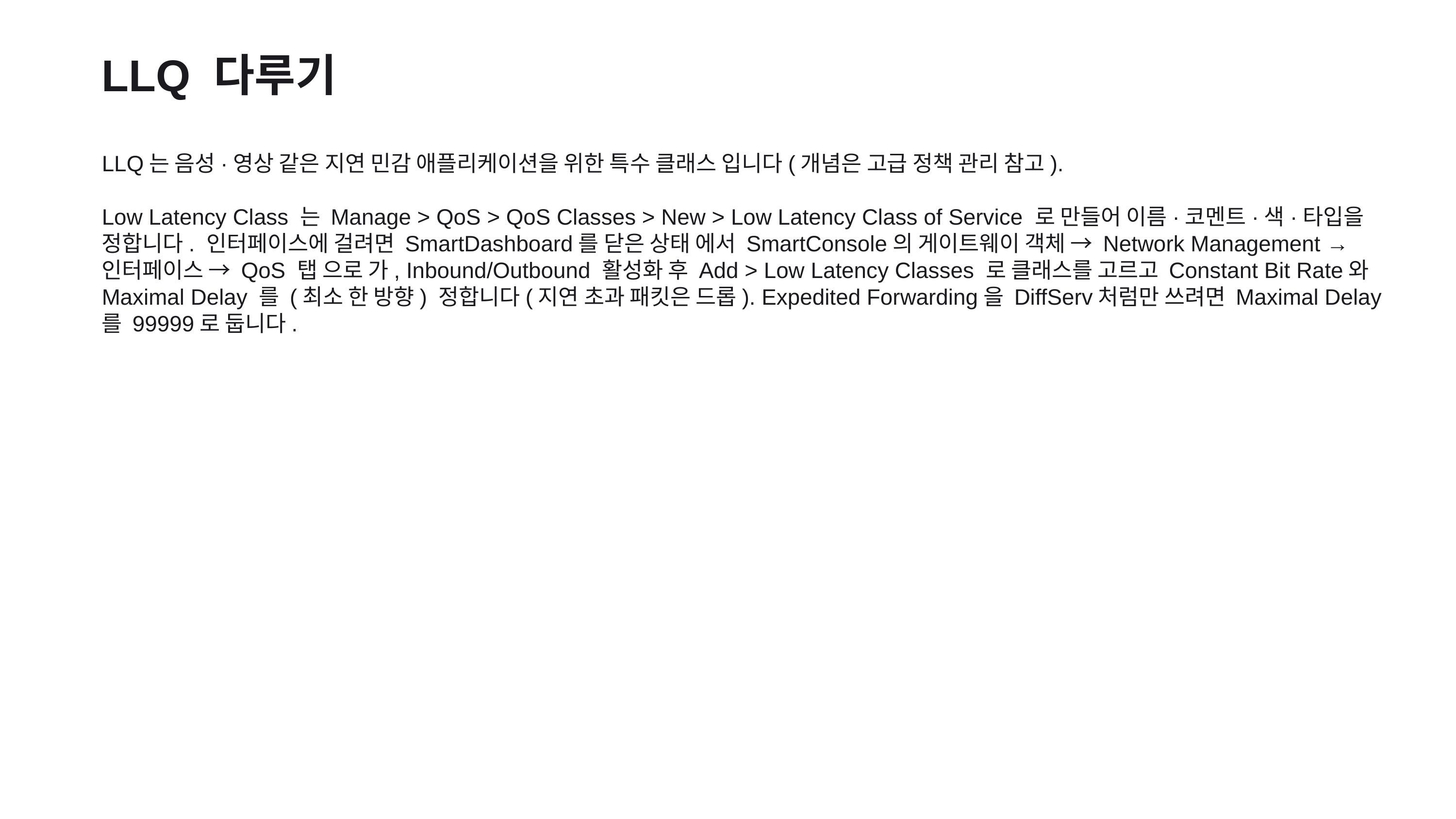

LLQ 다루기
LLQ는 음성·영상 같은 지연 민감 애플리케이션을 위한 특수 클래스 입니다(개념은 고급 정책 관리 참고).

Low Latency Class 는 Manage > QoS > QoS Classes > New > Low Latency Class of Service 로 만들어 이름·코멘트·색·타입을 정합니다. 인터페이스에 걸려면 SmartDashboard를 닫은 상태 에서 SmartConsole의 게이트웨이 객체 → Network Management → 인터페이스 → QoS 탭 으로 가, Inbound/Outbound 활성화 후 Add > Low Latency Classes 로 클래스를 고르고 Constant Bit Rate와 Maximal Delay 를 (최소 한 방향) 정합니다(지연 초과 패킷은 드롭). Expedited Forwarding을 DiffServ처럼만 쓰려면 Maximal Delay를 99999로 둡니다.